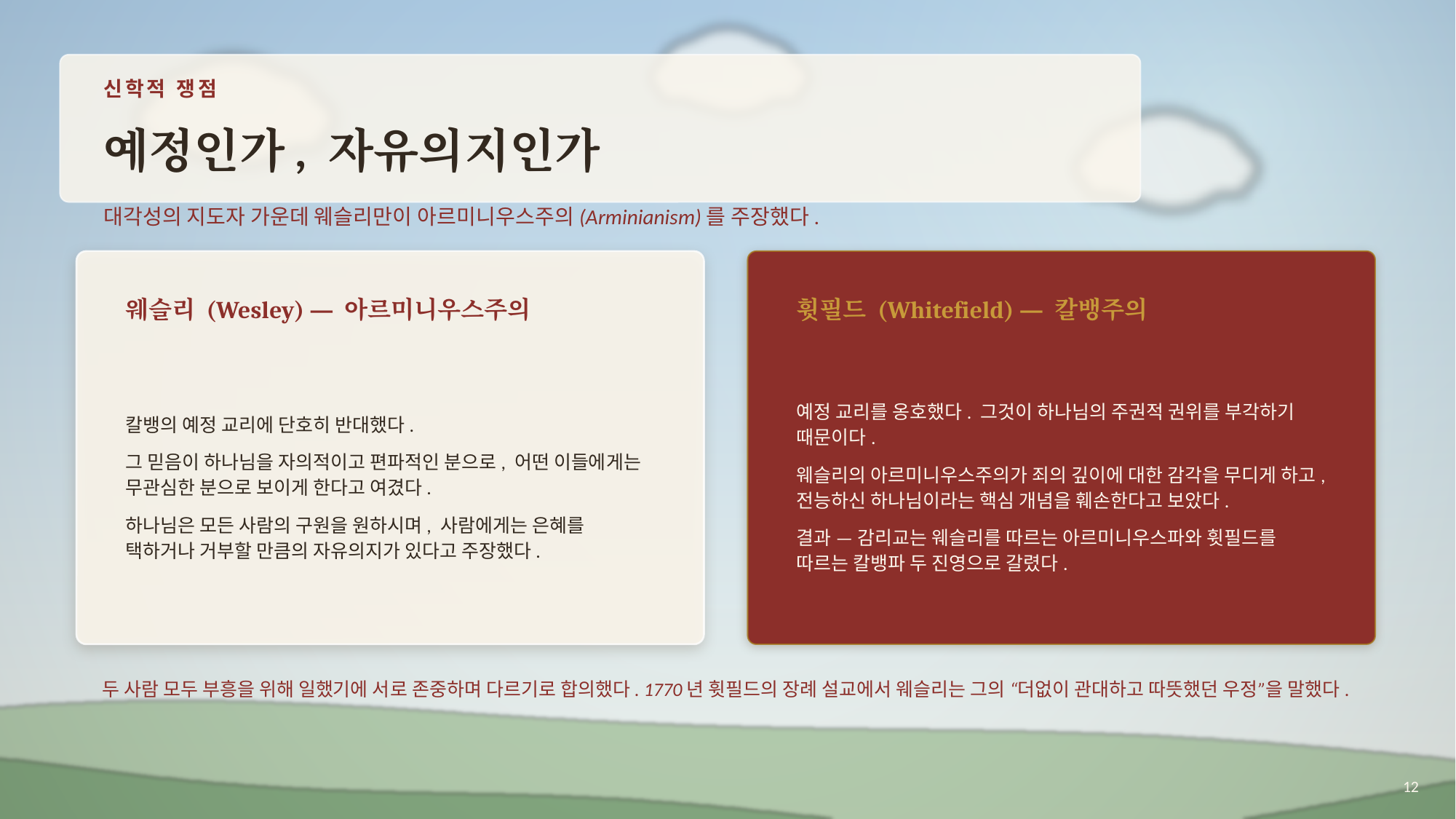

신학적 쟁점
예정인가, 자유의지인가
대각성의 지도자 가운데 웨슬리만이 아르미니우스주의(Arminianism)를 주장했다.

웨슬리 (Wesley) — 아르미니우스주의
휫필드 (Whitefield) — 칼뱅주의
칼뱅의 예정 교리에 단호히 반대했다.
그 믿음이 하나님을 자의적이고 편파적인 분으로, 어떤 이들에게는 무관심한 분으로 보이게 한다고 여겼다.
하나님은 모든 사람의 구원을 원하시며, 사람에게는 은혜를 택하거나 거부할 만큼의 자유의지가 있다고 주장했다.
예정 교리를 옹호했다. 그것이 하나님의 주권적 권위를 부각하기 때문이다.
웨슬리의 아르미니우스주의가 죄의 깊이에 대한 감각을 무디게 하고, 전능하신 하나님이라는 핵심 개념을 훼손한다고 보았다.
결과 — 감리교는 웨슬리를 따르는 아르미니우스파와 휫필드를 따르는 칼뱅파 두 진영으로 갈렸다.
두 사람 모두 부흥을 위해 일했기에 서로 존중하며 다르기로 합의했다. 1770년 휫필드의 장례 설교에서 웨슬리는 그의 “더없이 관대하고 따뜻했던 우정”을 말했다.
12